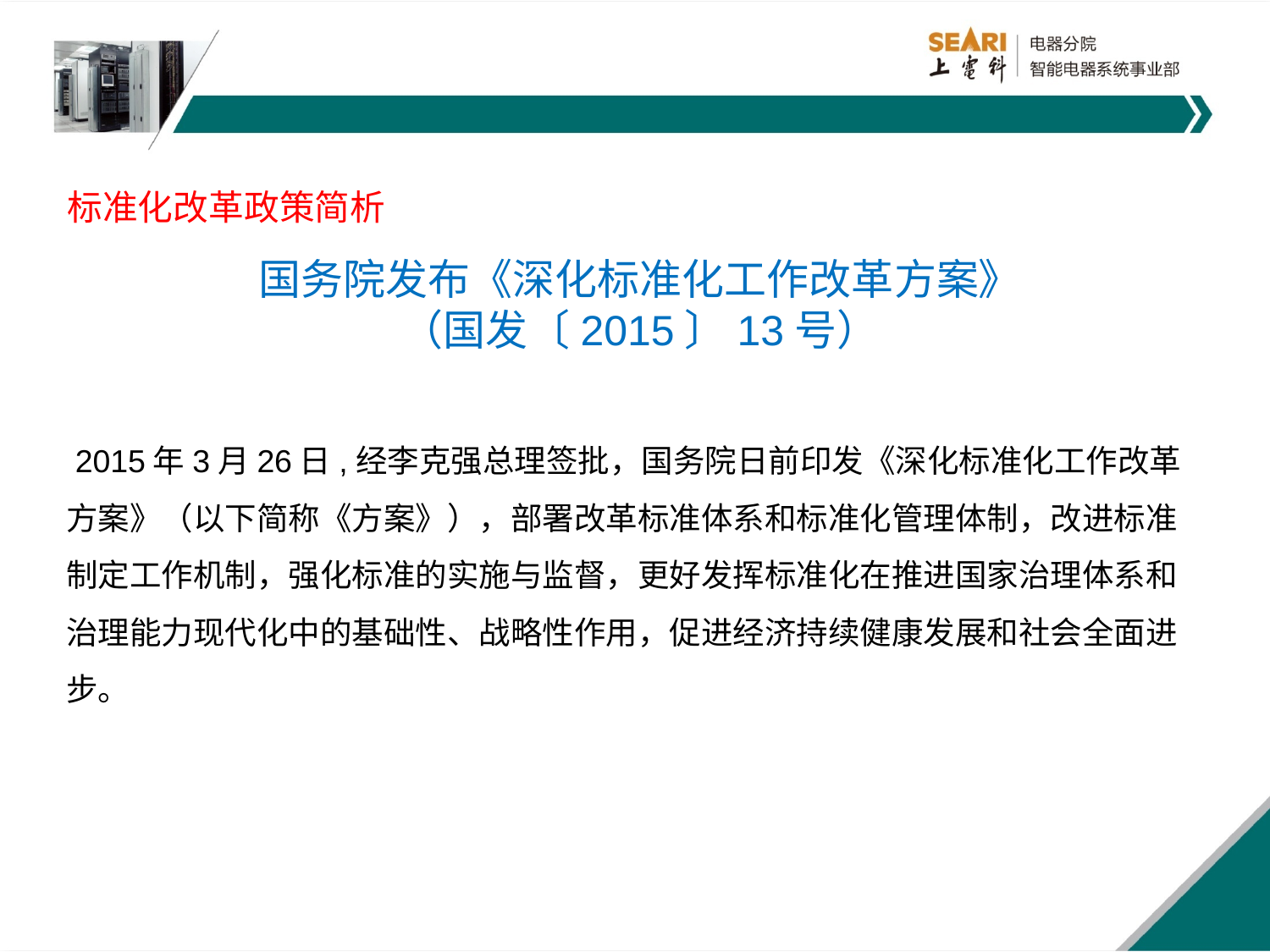

标准化改革政策简析
国务院发布《深化标准化工作改革方案》
（国发〔2015〕13号）
 2015年3月26日,经李克强总理签批，国务院日前印发《深化标准化工作改革方案》（以下简称《方案》），部署改革标准体系和标准化管理体制，改进标准制定工作机制，强化标准的实施与监督，更好发挥标准化在推进国家治理体系和治理能力现代化中的基础性、战略性作用，促进经济持续健康发展和社会全面进步。